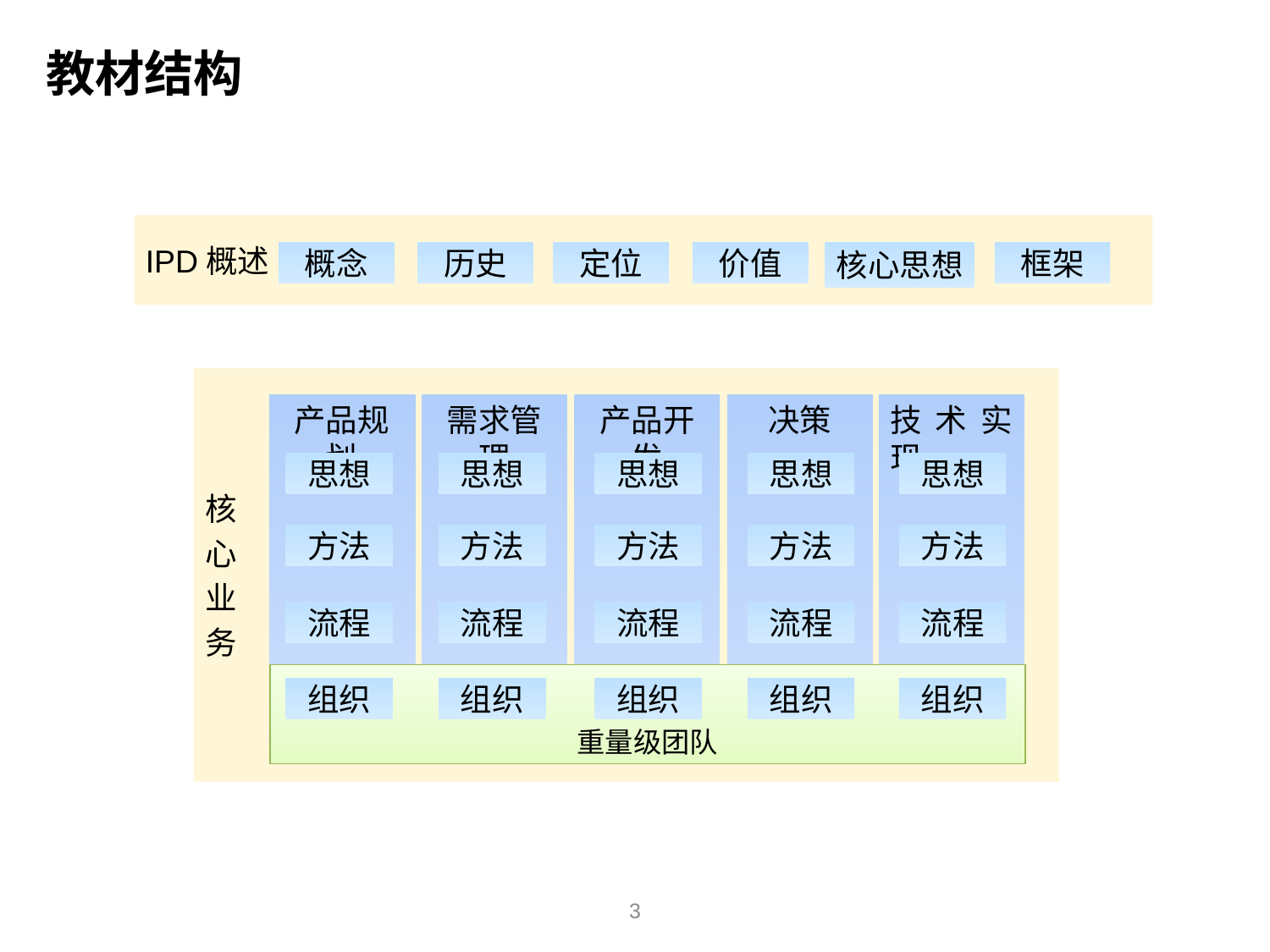

教材结构
IPD概述
概念
历史
定位
价值
核心思想
框架
核
心
业
务
决策
技术实现
产品规划
战略管理
需求管理
产品开发
思想
思想
思想
思想
思想
方法
方法
方法
方法
方法
流程
流程
流程
流程
流程
重量级团队
组织
组织
组织
组织
组织
3